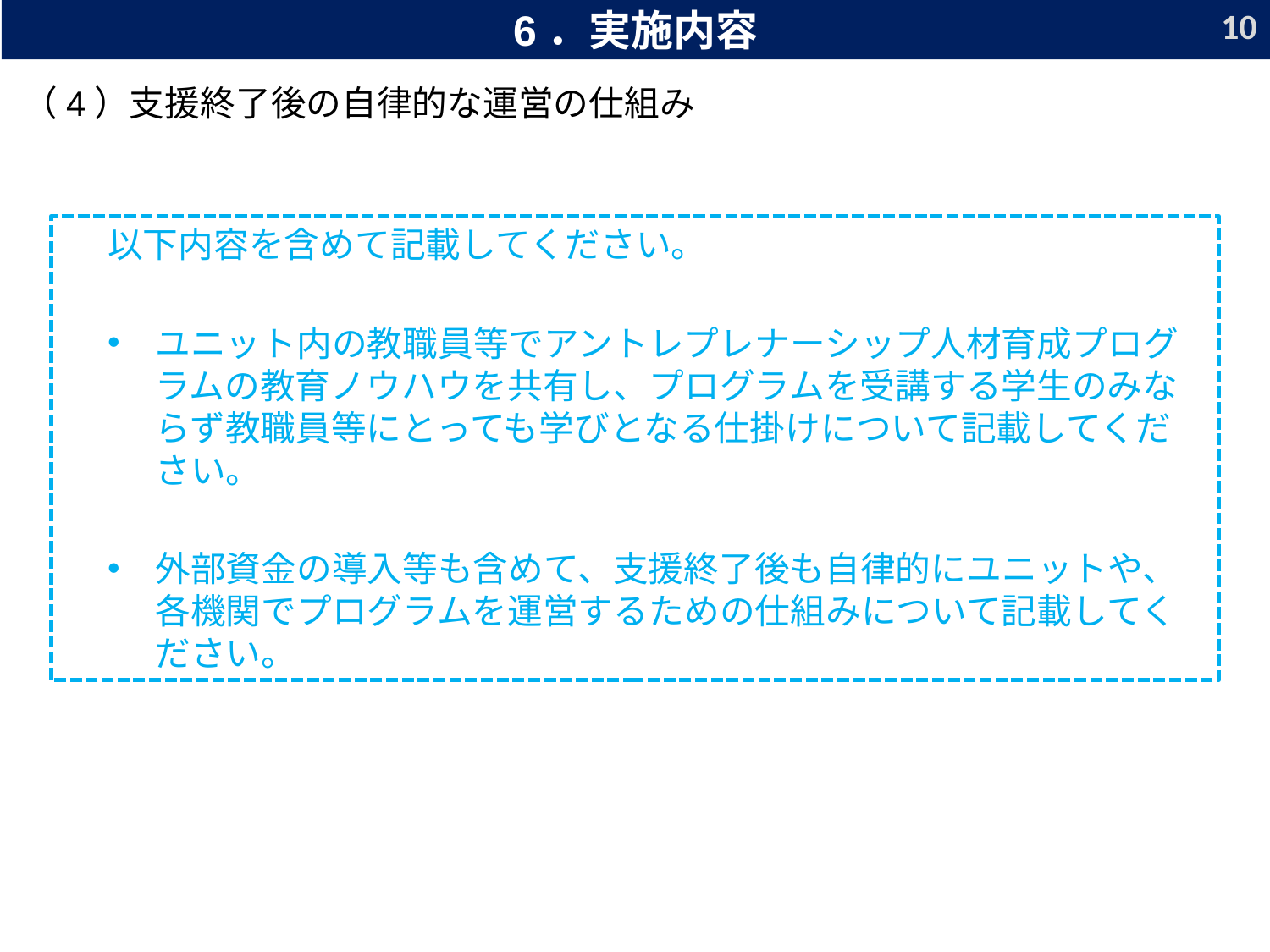

10
6．実施内容
（4）支援終了後の自律的な運営の仕組み
以下内容を含めて記載してください。

ユニット内の教職員等でアントレプレナーシップ人材育成プログラムの教育ノウハウを共有し、プログラムを受講する学生のみならず教職員等にとっても学びとなる仕掛けについて記載してください。

外部資金の導入等も含めて、支援終了後も自律的にユニットや、各機関でプログラムを運営するための仕組みについて記載してください。